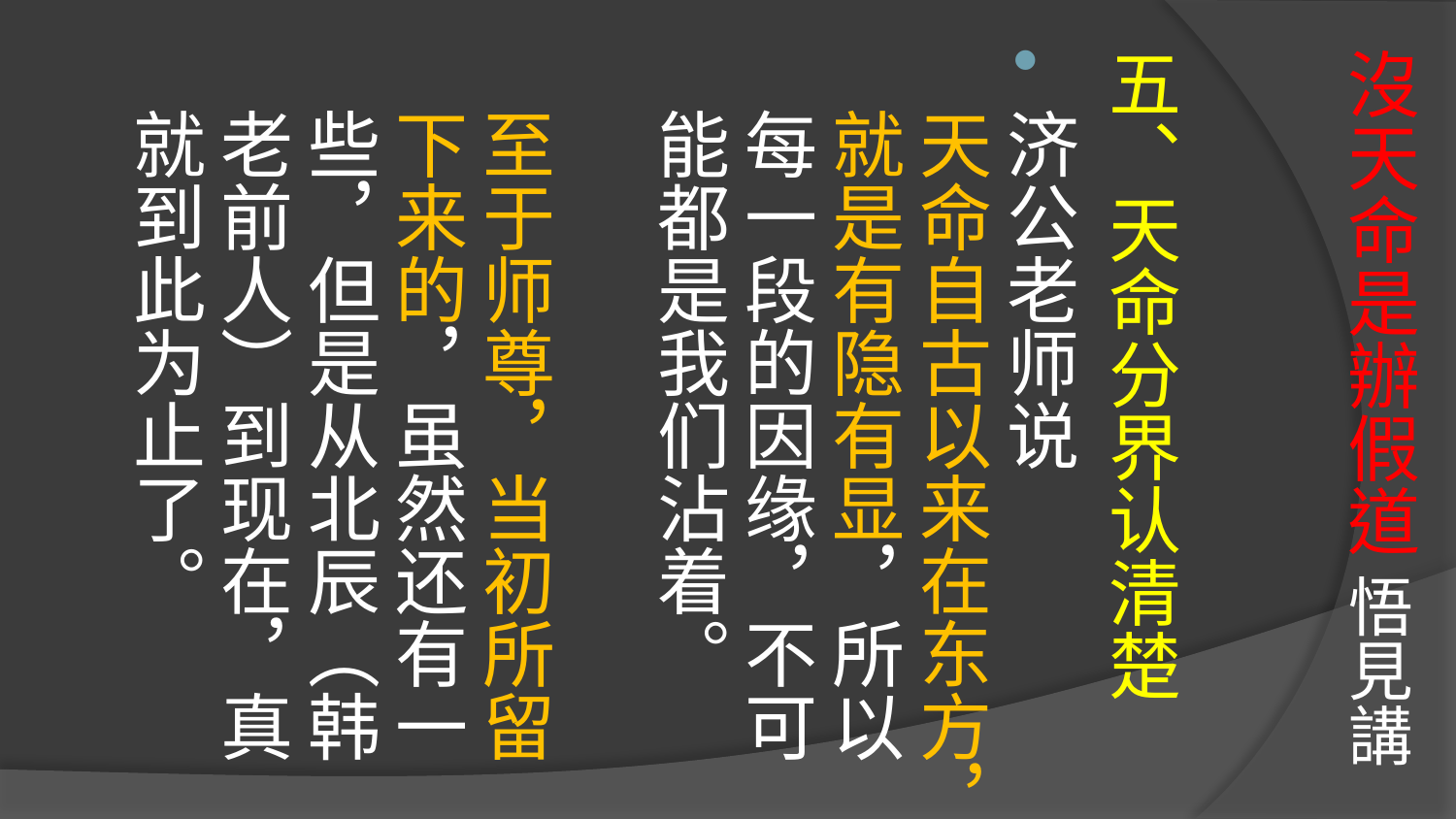

# 沒天命是辦假道 悟見講
五、天命分界认清楚
济公老师说
天命自古以来在东方，就是有隐有显，所以每一段的因缘，不可能都是我们沾着。
至于师尊，当初所留下来的，虽然还有一些，但是从北辰（韩老前人）到现在，真就到此为止了。